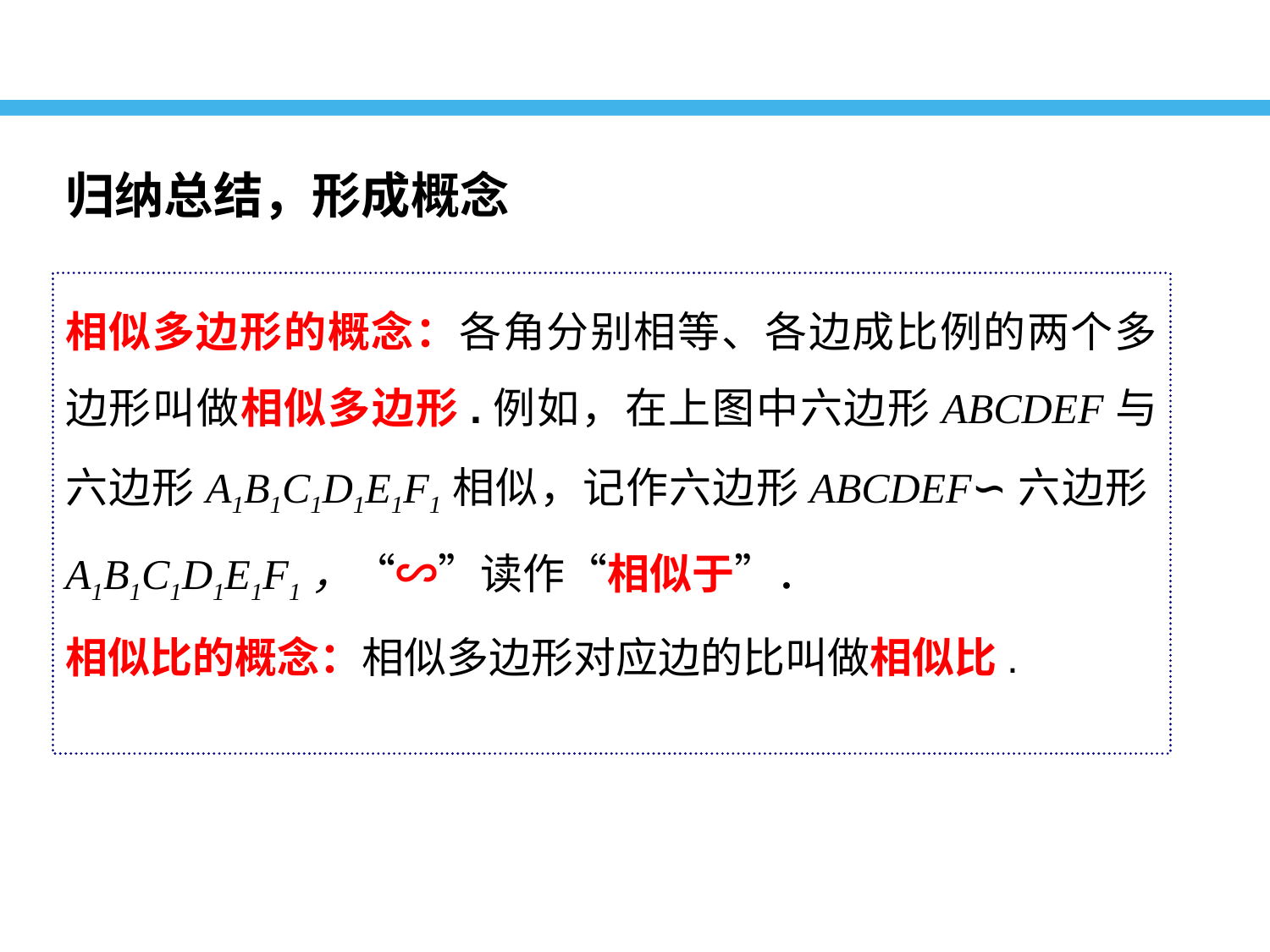

# 归纳总结，形成概念
相似多边形的概念：各角分别相等、各边成比例的两个多边形叫做相似多边形.例如，在上图中六边形ABCDEF与六边形A1B1C1D1E1F1相似，记作六边形ABCDEF∽六边形A1B1C1D1E1F1，“∽”读作“相似于”．
相似比的概念：相似多边形对应边的比叫做相似比.